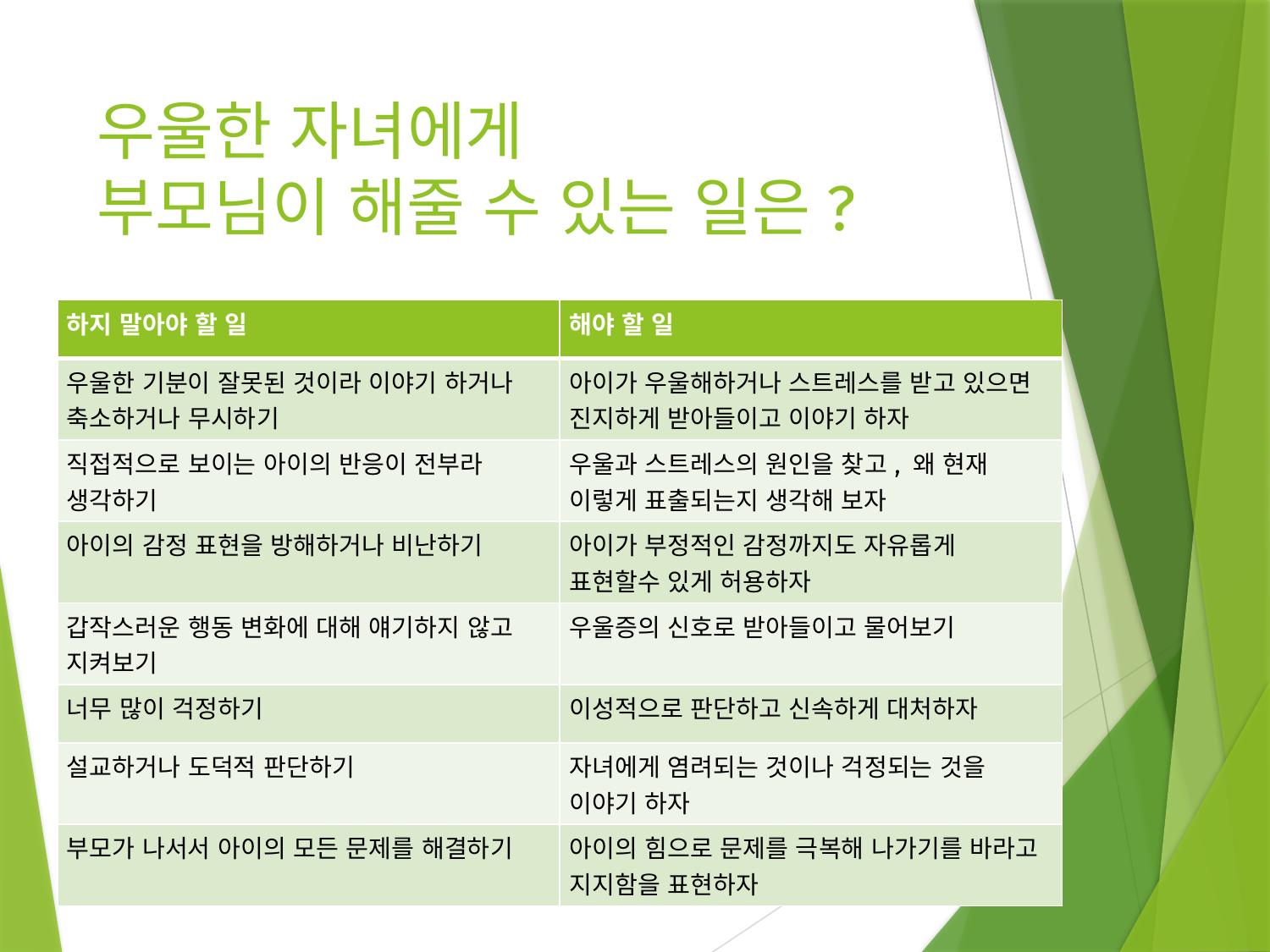

# 우울한 자녀에게 부모님이 해줄 수 있는 일은?
| 하지 말아야 할 일 | 해야 할 일 |
| --- | --- |
| 우울한 기분이 잘못된 것이라 이야기 하거나 축소하거나 무시하기 | 아이가 우울해하거나 스트레스를 받고 있으면 진지하게 받아들이고 이야기 하자 |
| 직접적으로 보이는 아이의 반응이 전부라 생각하기 | 우울과 스트레스의 원인을 찾고, 왜 현재 이렇게 표출되는지 생각해 보자 |
| 아이의 감정 표현을 방해하거나 비난하기 | 아이가 부정적인 감정까지도 자유롭게 표현할수 있게 허용하자 |
| 갑작스러운 행동 변화에 대해 얘기하지 않고 지켜보기 | 우울증의 신호로 받아들이고 물어보기 |
| 너무 많이 걱정하기 | 이성적으로 판단하고 신속하게 대처하자 |
| 설교하거나 도덕적 판단하기 | 자녀에게 염려되는 것이나 걱정되는 것을 이야기 하자 |
| 부모가 나서서 아이의 모든 문제를 해결하기 | 아이의 힘으로 문제를 극복해 나가기를 바라고 지지함을 표현하자 |